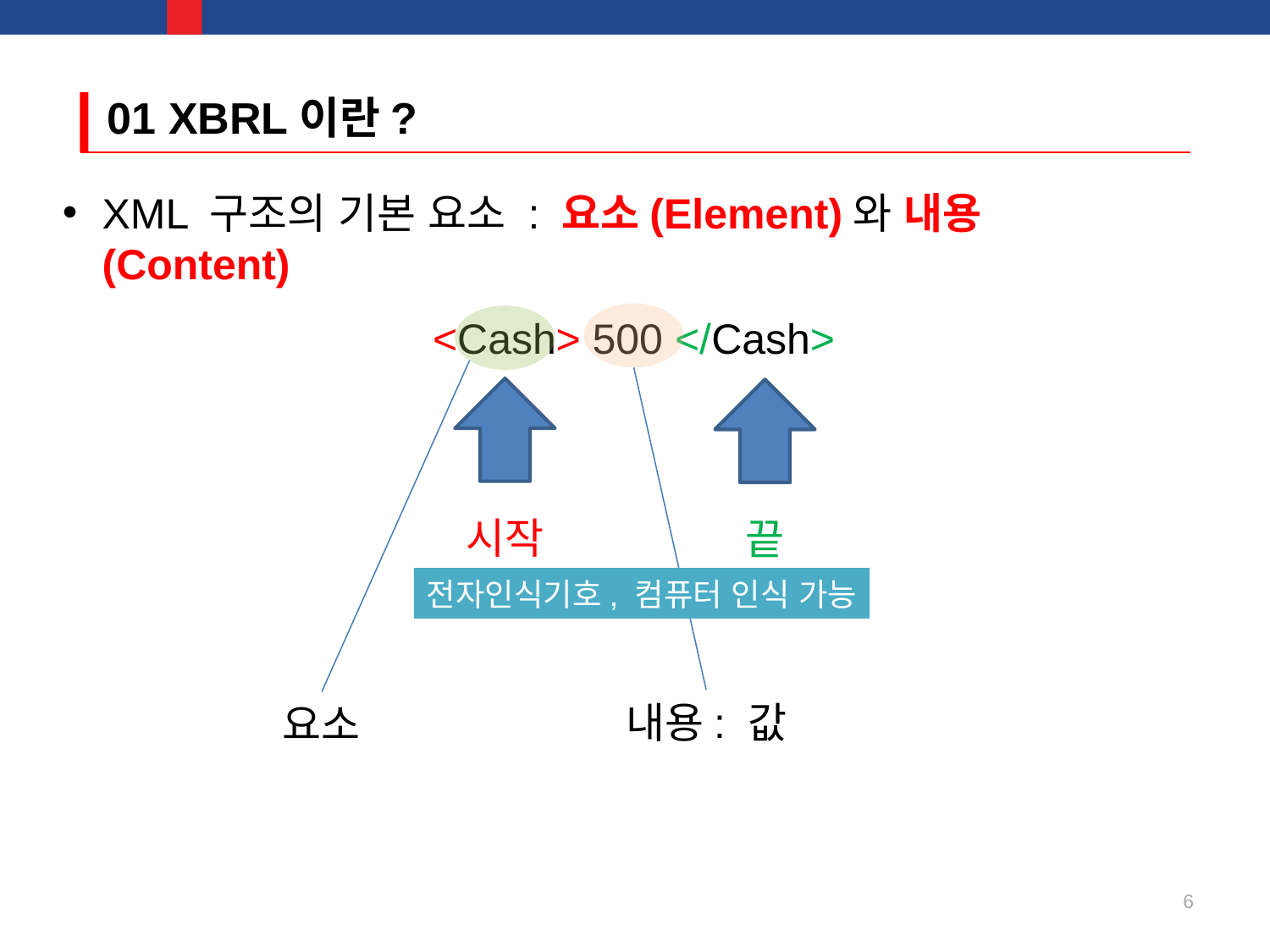

# 01 XBRL이란?
XML 구조의 기본 요소 : 요소(Element)와 내용(Content)

<Cash> 500 </Cash>

시작
끝
전자인식기호, 컴퓨터 인식 가능
내용: 값
요소
6